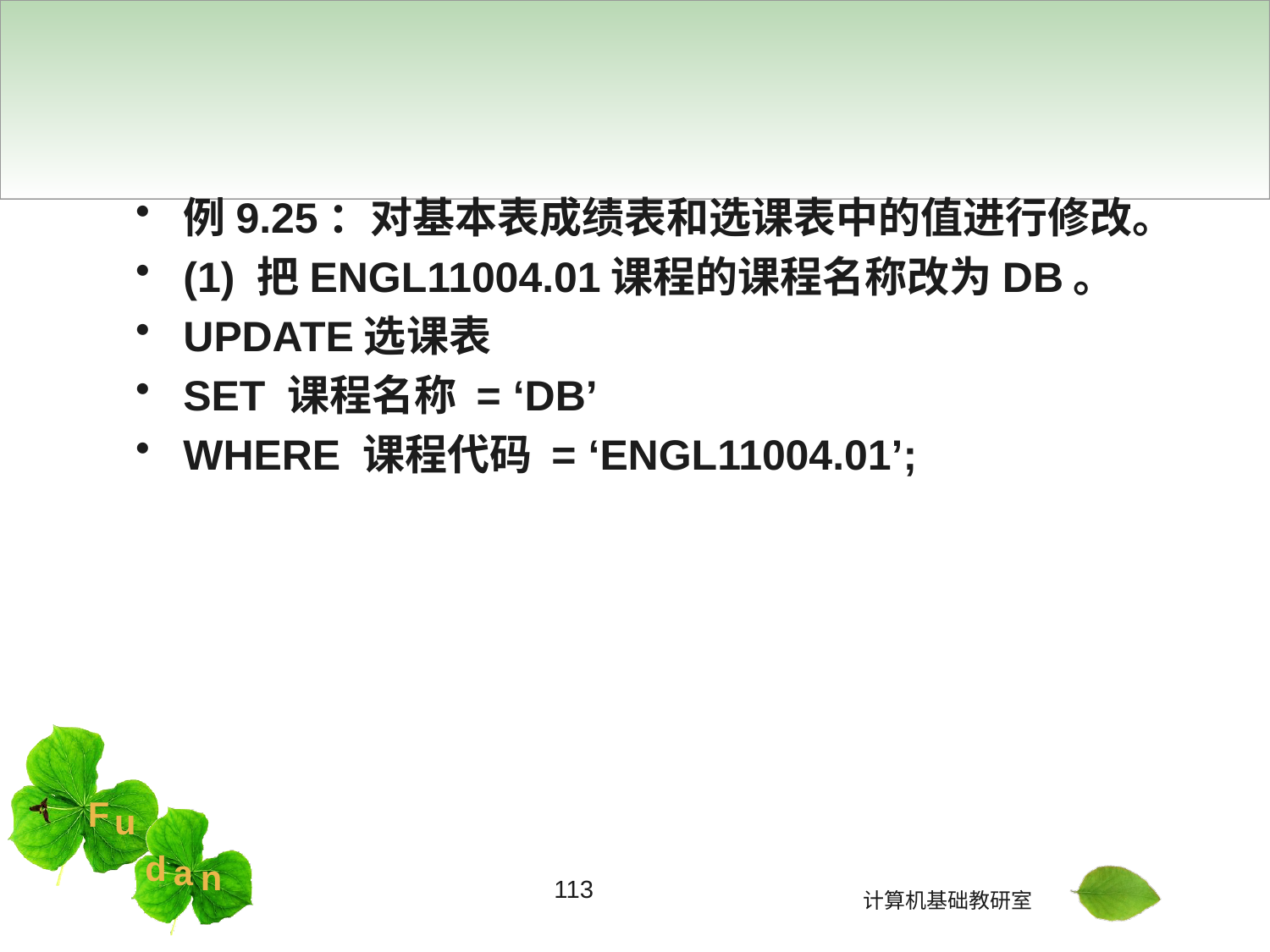

#
例9.25：对基本表成绩表和选课表中的值进行修改。
(1) 把ENGL11004.01课程的课程名称改为DB。
UPDATE选课表
SET 课程名称 = ‘DB’
WHERE 课程代码 = ‘ENGL11004.01’;

113